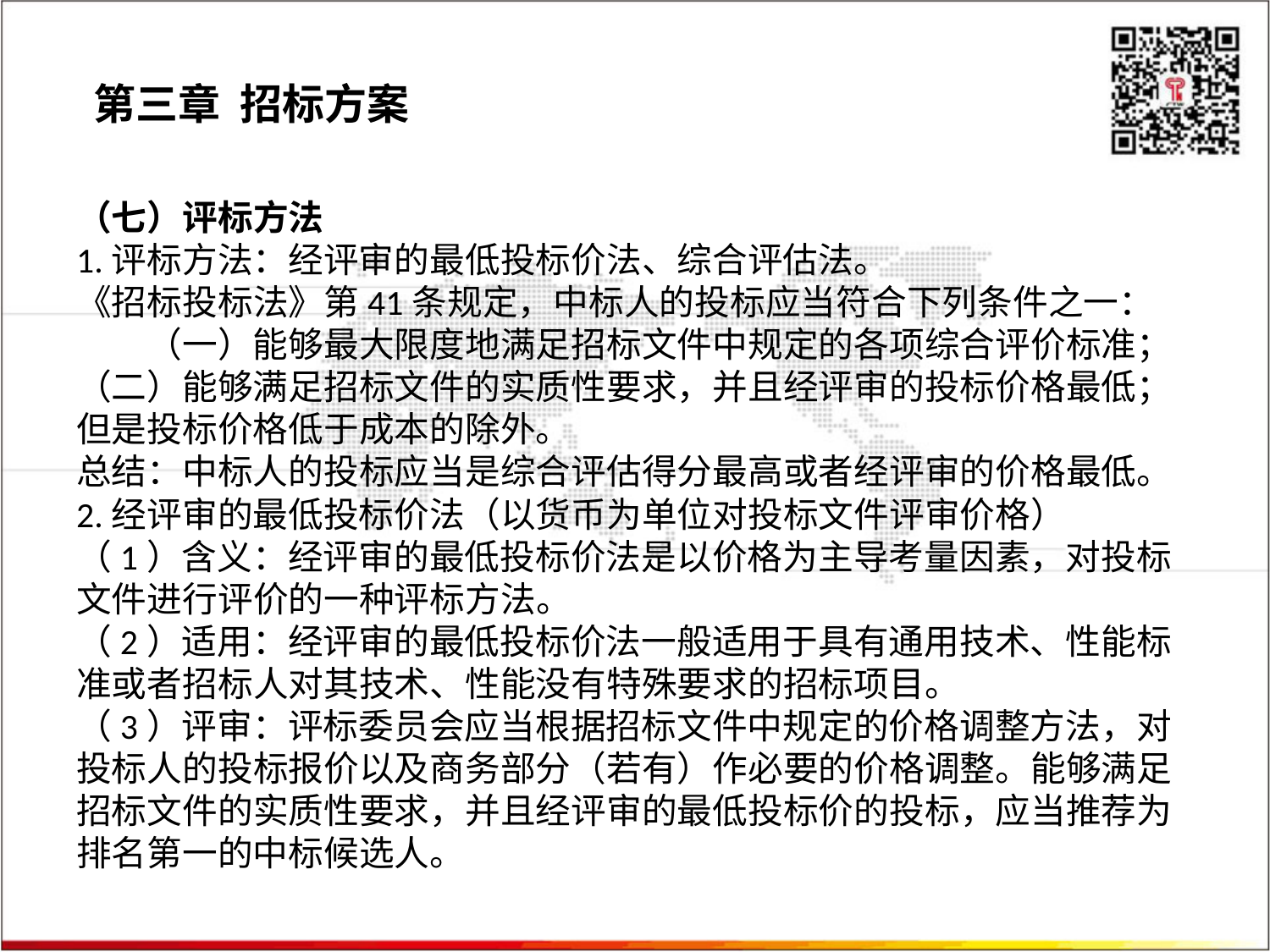

第三章  招标方案
（七）评标方法
1.评标方法：经评审的最低投标价法、综合评估法。
《招标投标法》第41条规定，中标人的投标应当符合下列条件之一：
　　（一）能够最大限度地满足招标文件中规定的各项综合评价标准；
（二）能够满足招标文件的实质性要求，并且经评审的投标价格最低；但是投标价格低于成本的除外。
总结：中标人的投标应当是综合评估得分最高或者经评审的价格最低。
2.经评审的最低投标价法（以货币为单位对投标文件评审价格）
（1）含义：经评审的最低投标价法是以价格为主导考量因素，对投标文件进行评价的一种评标方法。
（2）适用：经评审的最低投标价法一般适用于具有通用技术、性能标准或者招标人对其技术、性能没有特殊要求的招标项目。
（3）评审：评标委员会应当根据招标文件中规定的价格调整方法，对投标人的投标报价以及商务部分（若有）作必要的价格调整。能够满足招标文件的实质性要求，并且经评审的最低投标价的投标，应当推荐为排名第一的中标候选人。